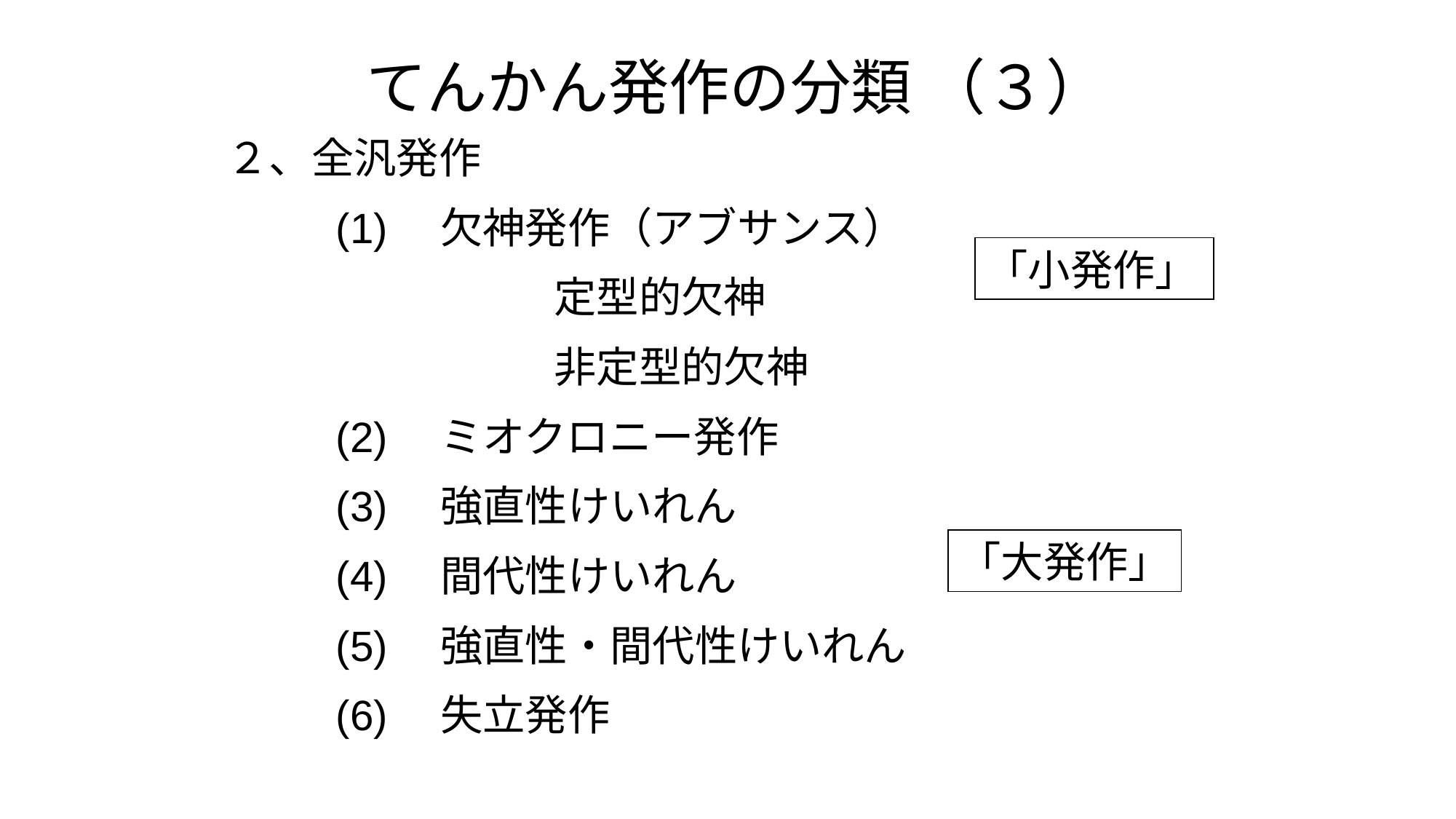

# てんかん発作の分類 （３）
２、全汎発作
　　	(1)　欠神発作（アブサンス）
			定型的欠神
			非定型的欠神
	(2)　ミオクロニー発作
	(3)　強直性けいれん
	(4)　間代性けいれん
	(5)　強直性・間代性けいれん
	(6)　失立発作
「小発作」
「大発作」